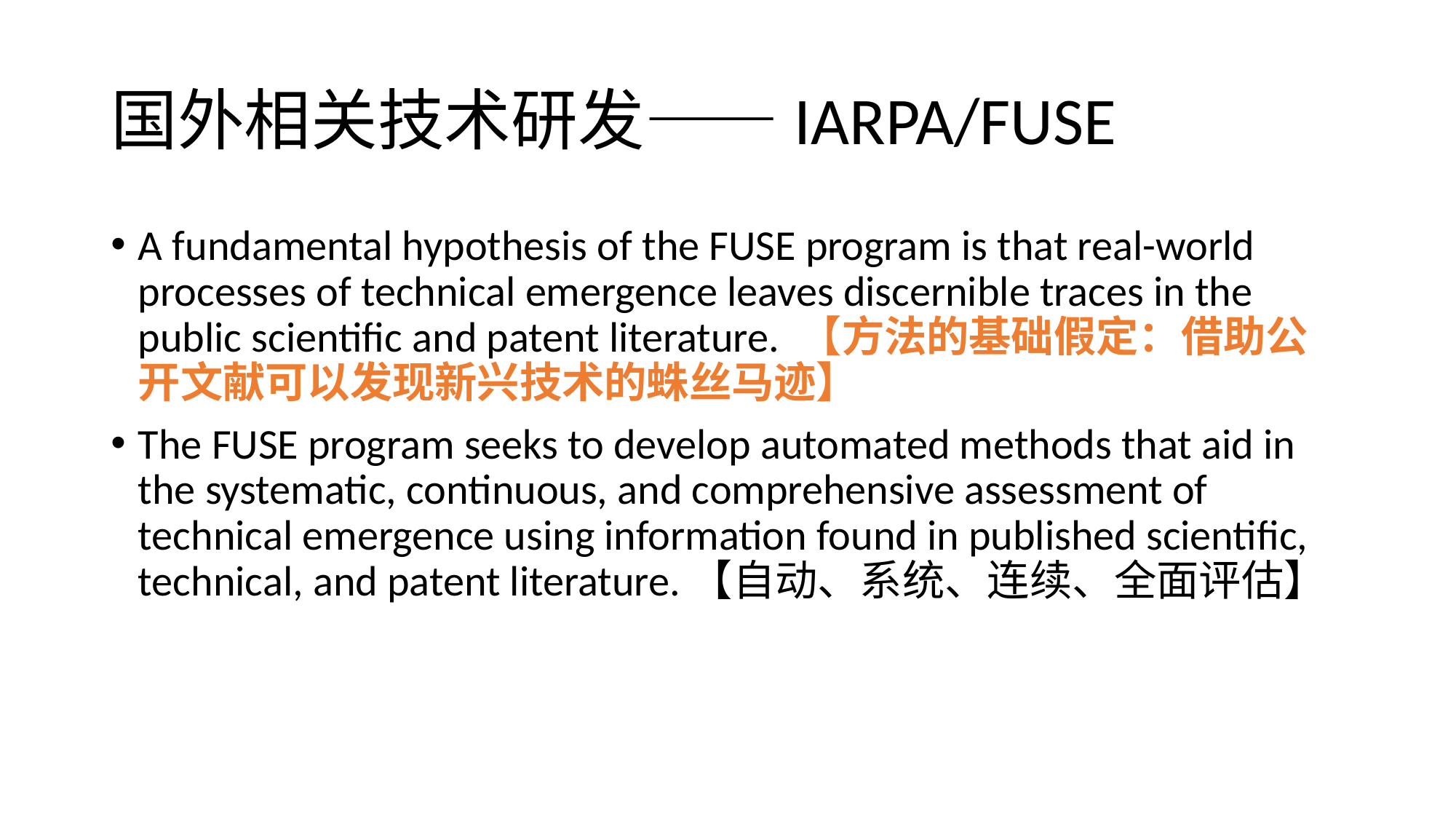

# 国外相关技术研发——IARPA/FUSE
A fundamental hypothesis of the FUSE program is that real-world processes of technical emergence leaves discernible traces in the public scientific and patent literature. 【方法的基础假定：借助公开文献可以发现新兴技术的蛛丝马迹】
The FUSE program seeks to develop automated methods that aid in the systematic, continuous, and comprehensive assessment of technical emergence using information found in published scientific, technical, and patent literature.【自动、系统、连续、全面评估】